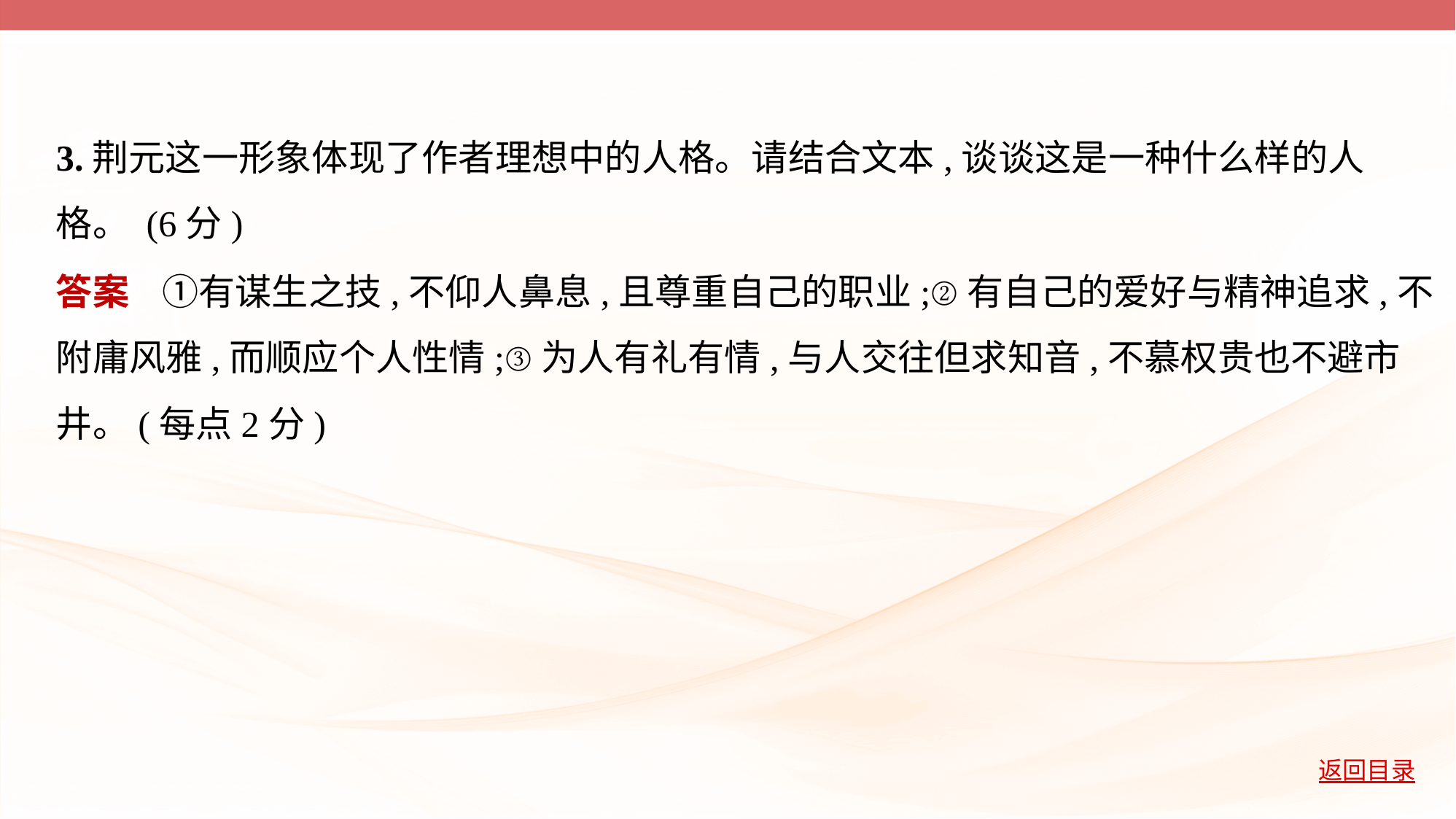

3.荆元这一形象体现了作者理想中的人格。请结合文本,谈谈这是一种什么样的人
格。 (6分)
答案    ①有谋生之技,不仰人鼻息,且尊重自己的职业;②有自己的爱好与精神追求,不
附庸风雅,而顺应个人性情;③为人有礼有情,与人交往但求知音,不慕权贵也不避市
井。(每点2分)